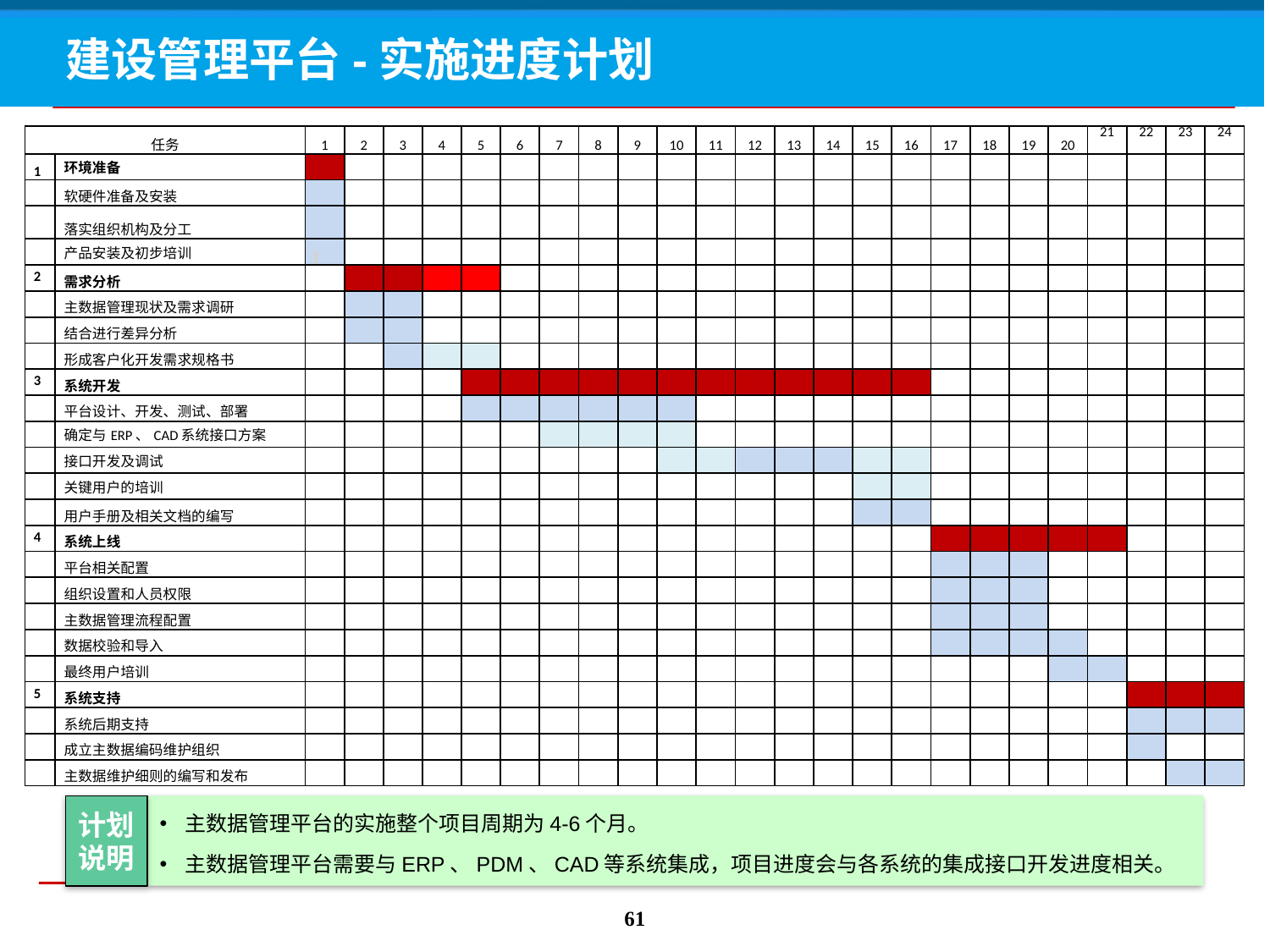

# 建设管理平台-实施进度计划
| 任务 |  | 1 | 2 | 3 | 4 | 5 | 6 | 7 | 8 | 9 | 10 | 11 | 12 | 13 | 14 | 15 | 16 | 17 | 18 | 19 | 20 | 21 | 22 | 23 | 24 |
| --- | --- | --- | --- | --- | --- | --- | --- | --- | --- | --- | --- | --- | --- | --- | --- | --- | --- | --- | --- | --- | --- | --- | --- | --- | --- |
| 1 | 环境准备 |  |  |  |  |  |  |  |  |  |  |  |  |  |  |  |  |  |  |  |  |  |  |  |  |
|  | 软硬件准备及安装 |  |  |  |  |  |  |  |  |  |  |  |  |  |  |  |  |  |  |  |  |  |  |  |  |
|  | 落实组织机构及分工 |  |  |  |  |  |  |  |  |  |  |  |  |  |  |  |  |  |  |  |  |  |  |  |  |
|  | 产品安装及初步培训 |  |  |  |  |  |  |  |  |  |  |  |  |  |  |  |  |  |  |  |  |  |  |  |  |
| 2 | 需求分析 |  |  |  |  |  |  |  |  |  |  |  |  |  |  |  |  |  |  |  |  |  |  |  |  |
|  | 主数据管理现状及需求调研 |  |  |  |  |  |  |  |  |  |  |  |  |  |  |  |  |  |  |  |  |  |  |  |  |
|  | 结合进行差异分析 |  |  |  |  |  |  |  |  |  |  |  |  |  |  |  |  |  |  |  |  |  |  |  |  |
|  | 形成客户化开发需求规格书 |  |  |  |  |  |  |  |  |  |  |  |  |  |  |  |  |  |  |  |  |  |  |  |  |
| 3 | 系统开发 |  |  |  |  |  |  |  |  |  |  |  |  |  |  |  |  |  |  |  |  |  |  |  |  |
|  | 平台设计、开发、测试、部署 |  |  |  |  |  |  |  |  |  |  |  |  |  |  |  |  |  |  |  |  |  |  |  |  |
|  | 确定与ERP、CAD系统接口方案 |  |  |  |  |  |  |  |  |  |  |  |  |  |  |  |  |  |  |  |  |  |  |  |  |
|  | 接口开发及调试 |  |  |  |  |  |  |  |  |  |  |  |  |  |  |  |  |  |  |  |  |  |  |  |  |
|  | 关键用户的培训 |  |  |  |  |  |  |  |  |  |  |  |  |  |  |  |  |  |  |  |  |  |  |  |  |
|  | 用户手册及相关文档的编写 |  |  |  |  |  |  |  |  |  |  |  |  |  |  |  |  |  |  |  |  |  |  |  |  |
| 4 | 系统上线 |  |  |  |  |  |  |  |  |  |  |  |  |  |  |  |  |  |  |  |  |  |  |  |  |
|  | 平台相关配置 |  |  |  |  |  |  |  |  |  |  |  |  |  |  |  |  |  |  |  |  |  |  |  |  |
|  | 组织设置和人员权限 |  |  |  |  |  |  |  |  |  |  |  |  |  |  |  |  |  |  |  |  |  |  |  |  |
|  | 主数据管理流程配置 |  |  |  |  |  |  |  |  |  |  |  |  |  |  |  |  |  |  |  |  |  |  |  |  |
|  | 数据校验和导入 |  |  |  |  |  |  |  |  |  |  |  |  |  |  |  |  |  |  |  |  |  |  |  |  |
|  | 最终用户培训 |  |  |  |  |  |  |  |  |  |  |  |  |  |  |  |  |  |  |  |  |  |  |  |  |
| 5 | 系统支持 |  |  |  |  |  |  |  |  |  |  |  |  |  |  |  |  |  |  |  |  |  |  |  |  |
|  | 系统后期支持 |  |  |  |  |  |  |  |  |  |  |  |  |  |  |  |  |  |  |  |  |  |  |  |  |
|  | 成立主数据编码维护组织 |  |  |  |  |  |  |  |  |  |  |  |  |  |  |  |  |  |  |  |  |  |  |  |  |
|  | 主数据维护细则的编写和发布 |  |  |  |  |  |  |  |  |  |  |  |  |  |  |  |  |  |  |  |  |  |  |  |  |
计划
说明
主数据管理平台的实施整个项目周期为4-6个月。
主数据管理平台需要与ERP、PDM、CAD等系统集成，项目进度会与各系统的集成接口开发进度相关。
61